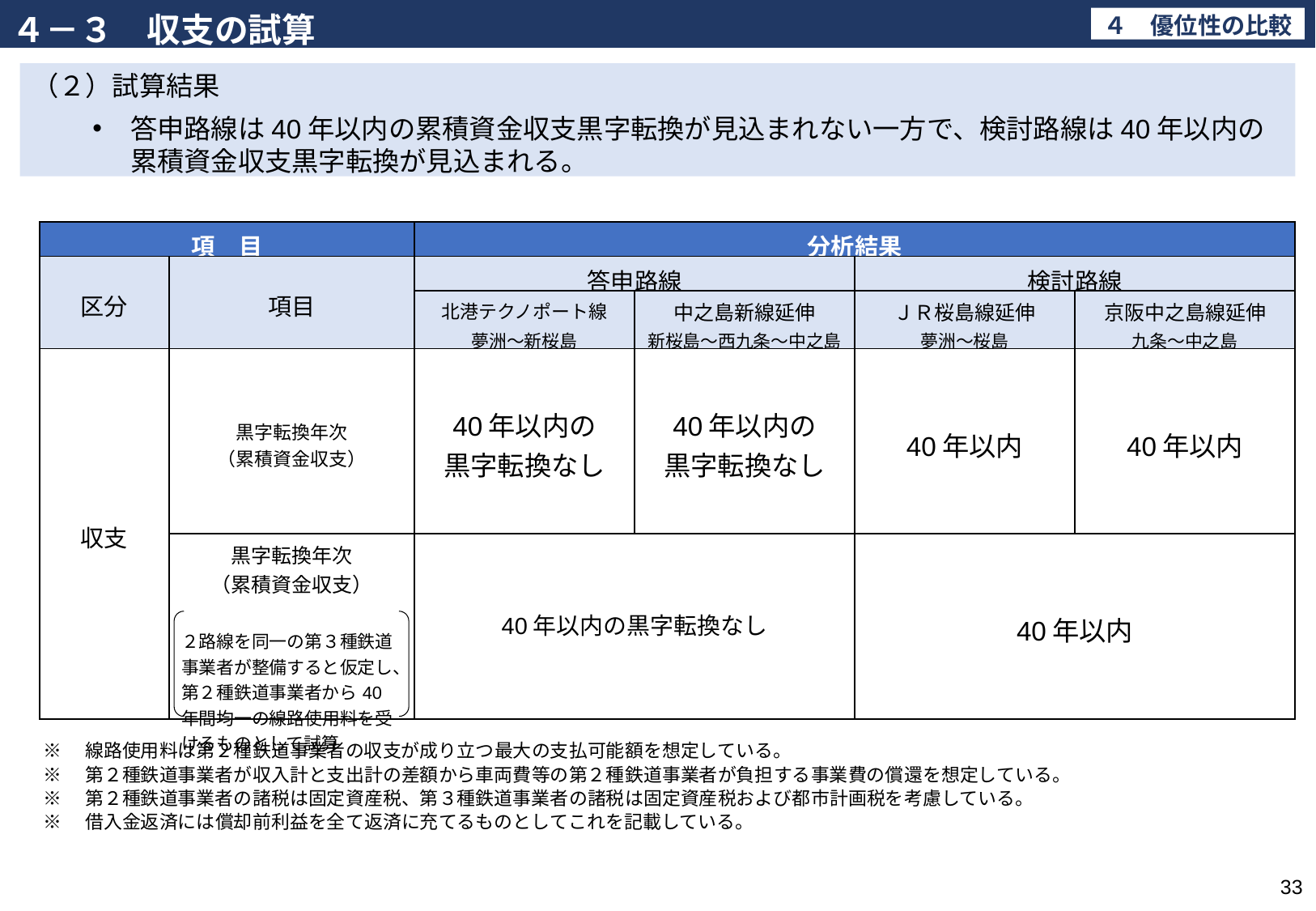

４－３　収支の試算
４　優位性の比較
（２）試算結果
答申路線は40年以内の累積資金収支黒字転換が見込まれない一方で、検討路線は40年以内の累積資金収支黒字転換が見込まれる。
| 項　目 |  | 分析結果 |  |  |  |
| --- | --- | --- | --- | --- | --- |
| 区分 | 項目 | 答申路線 |  | 検討路線 |  |
|  |  | 北港テクノポート線 | 中之島新線延伸 | ＪＲ桜島線延伸 | 京阪中之島線延伸 |
|  |  | 夢洲～新桜島 | 新桜島～西九条～中之島 | 夢洲～桜島 | 九条～中之島 |
| 収支 | 黒字転換年次 （累積資金収支） | 40年以内の 黒字転換なし | 40年以内の 黒字転換なし | 40年以内 | 40年以内 |
|  | 黒字転換年次 （累積資金収支） ２路線を同一の第３種鉄道事業者が整備すると仮定し、第２種鉄道事業者から40年間均一の線路使用料を受けるものとして試算 | 40年以内の黒字転換なし |  | 40年以内 |  |

※　線路使用料は第２種鉄道事業者の収支が成り立つ最大の支払可能額を想定している。
※　第２種鉄道事業者が収入計と支出計の差額から車両費等の第２種鉄道事業者が負担する事業費の償還を想定している。
※　第２種鉄道事業者の諸税は固定資産税、第３種鉄道事業者の諸税は固定資産税および都市計画税を考慮している。
※　借入金返済には償却前利益を全て返済に充てるものとしてこれを記載している。
33